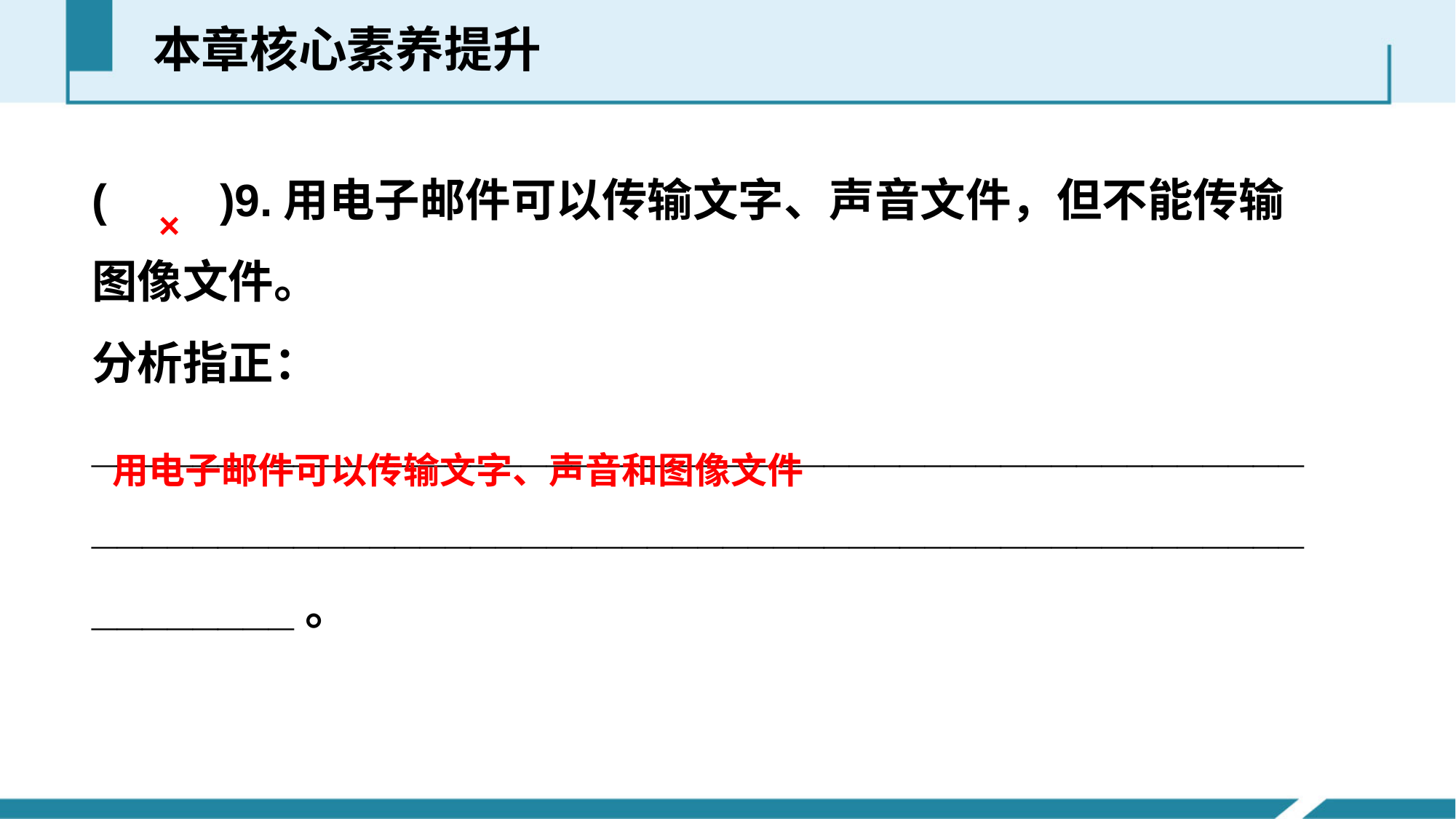

本章核心素养提升
(　　)9.用电子邮件可以传输文字、声音文件，但不能传输图像文件。
分析指正：________________________________________________________________________________________________________。
×
用电子邮件可以传输文字、声音和图像文件